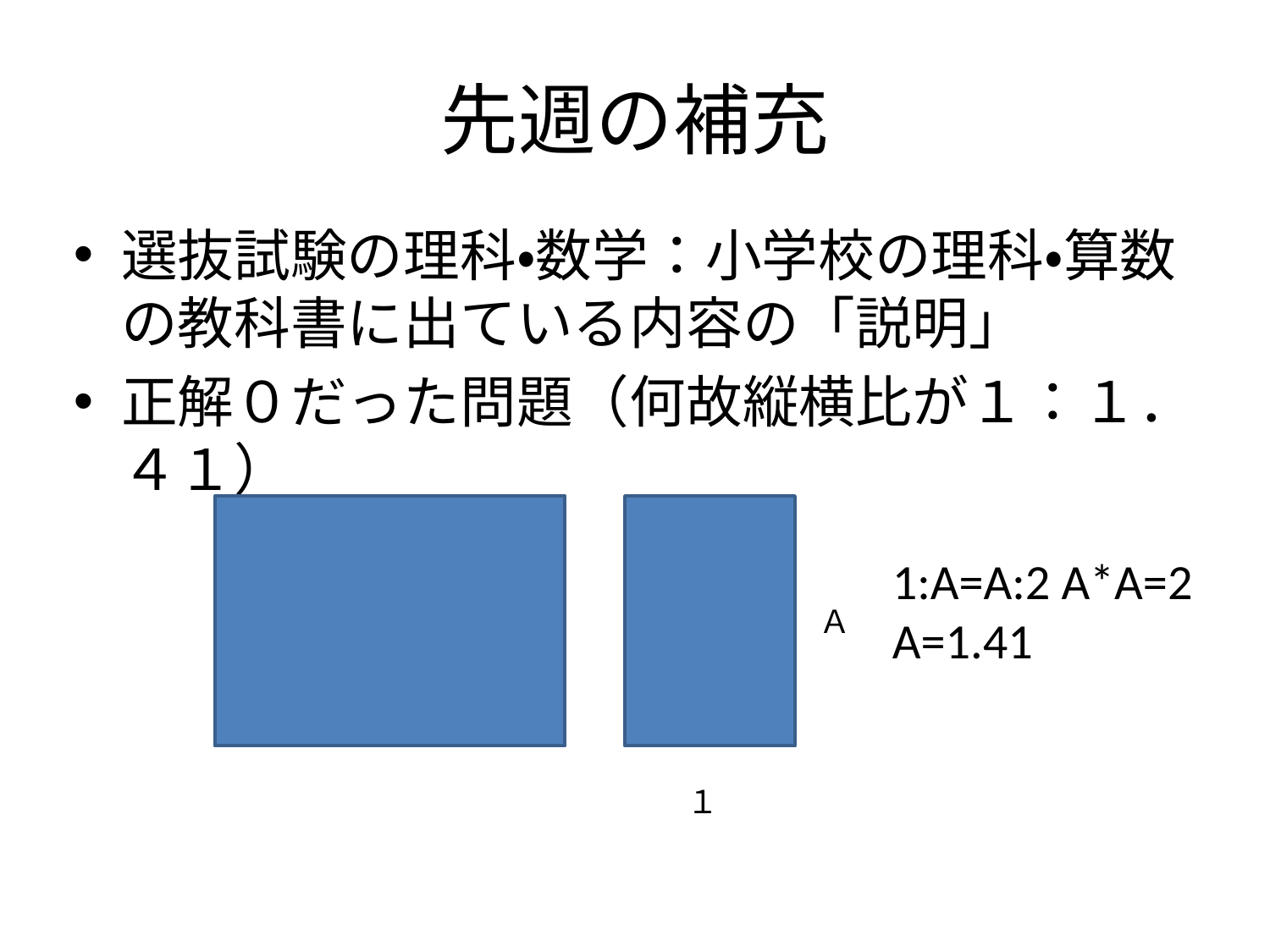

# 先週の補充
選抜試験の理科・数学：小学校の理科・算数の教科書に出ている内容の「説明」
正解０だった問題（何故縦横比が１：１．４１）

1:A=A:2 A*A=2 A=1.41
Ａ
１